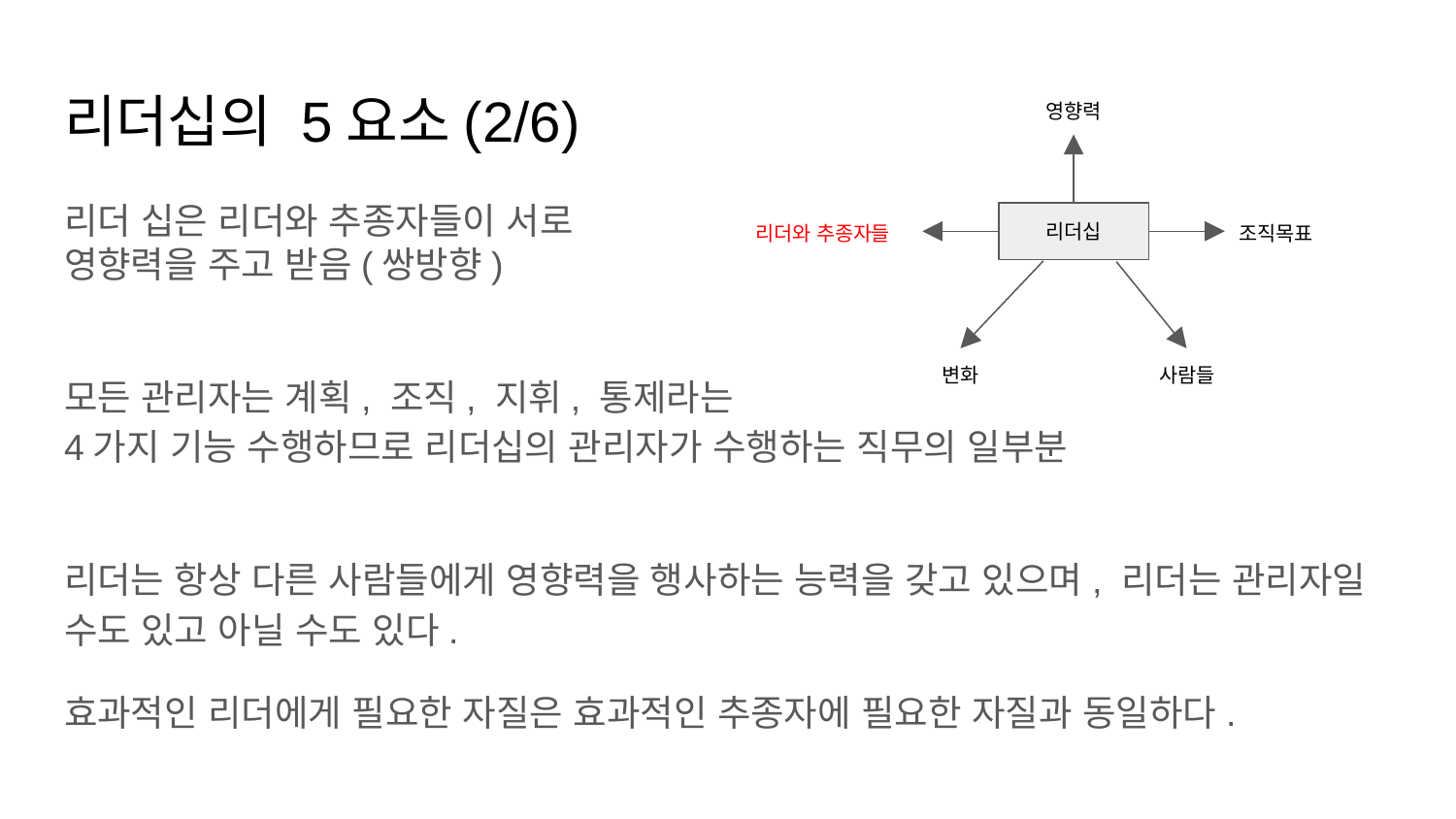

# 리더십의 5요소(2/6)
영향력
리더십
리더와 추종자들
조직목표
변화
사람들
리더 십은 리더와 추종자들이 서로
영향력을 주고 받음(쌍방향)

모든 관리자는 계획, 조직, 지휘, 통제라는
4가지 기능 수행하므로 리더십의 관리자가 수행하는 직무의 일부분

리더는 항상 다른 사람들에게 영향력을 행사하는 능력을 갖고 있으며, 리더는 관리자일 수도 있고 아닐 수도 있다.
효과적인 리더에게 필요한 자질은 효과적인 추종자에 필요한 자질과 동일하다.